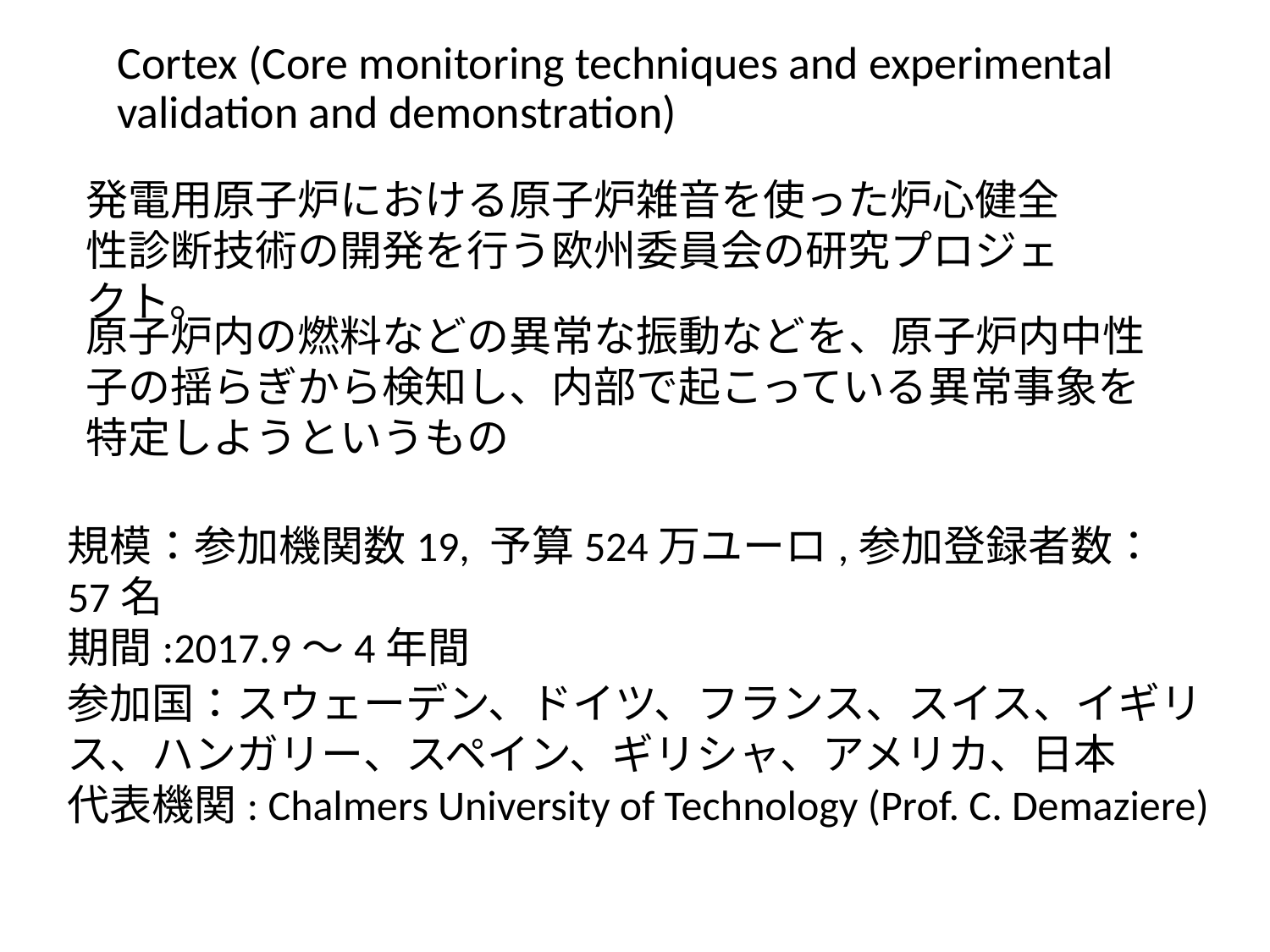

# Cortex (Core monitoring techniques and experimental validation and demonstration)
発電用原子炉における原子炉雑音を使った炉心健全性診断技術の開発を行う欧州委員会の研究プロジェクト。
原子炉内の燃料などの異常な振動などを、原子炉内中性子の揺らぎから検知し、内部で起こっている異常事象を特定しようというもの
規模：参加機関数19, 予算524万ユーロ,参加登録者数：57名
期間:2017.9～4年間
参加国：スウェーデン、ドイツ、フランス、スイス、イギリス、ハンガリー、スペイン、ギリシャ、アメリカ、日本
代表機関: Chalmers University of Technology (Prof. C. Demaziere)